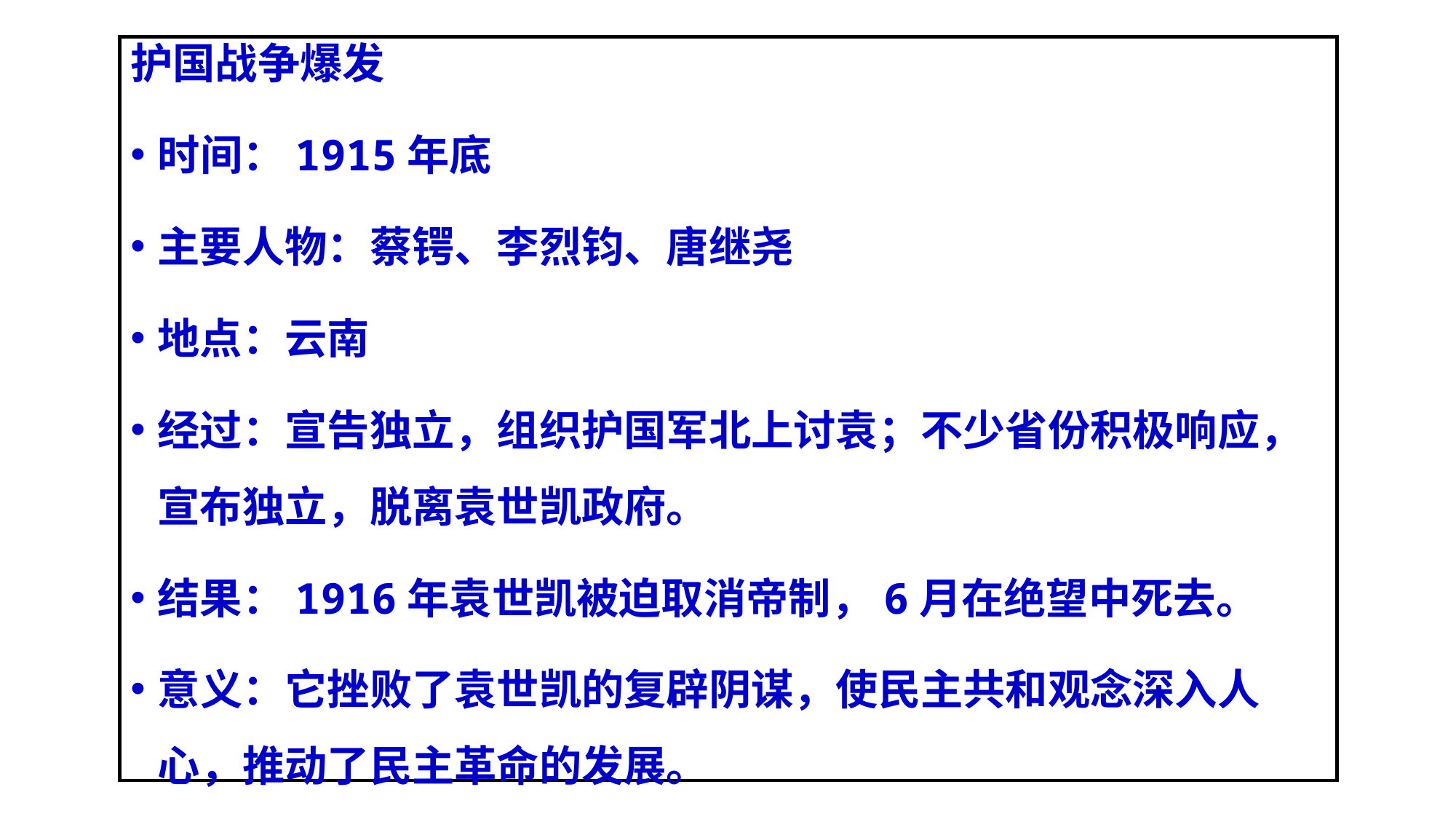

护国战争爆发
时间：1915年底
主要人物：蔡锷、李烈钧、唐继尧
地点：云南
经过：宣告独立，组织护国军北上讨袁；不少省份积极响应，宣布独立，脱离袁世凯政府。
结果：1916年袁世凯被迫取消帝制，6月在绝望中死去。
意义：它挫败了袁世凯的复辟阴谋，使民主共和观念深入人心，推动了民主革命的发展。